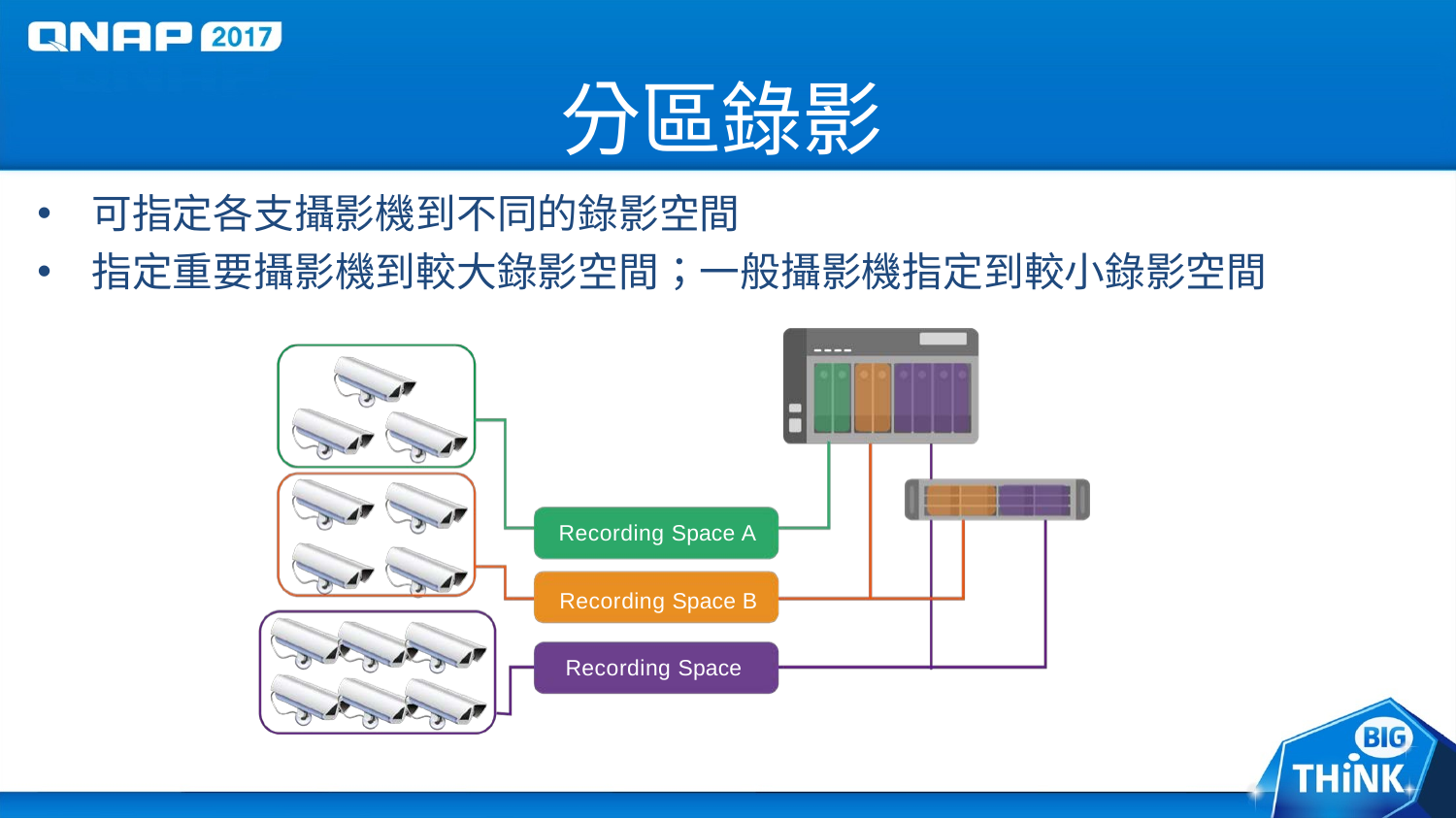

# 分區錄影
可指定各支攝影機到不同的錄影空間
指定重要攝影機到較大錄影空間；一般攝影機指定到較小錄影空間

Recording Space A
Recording Space B  Recording Space C